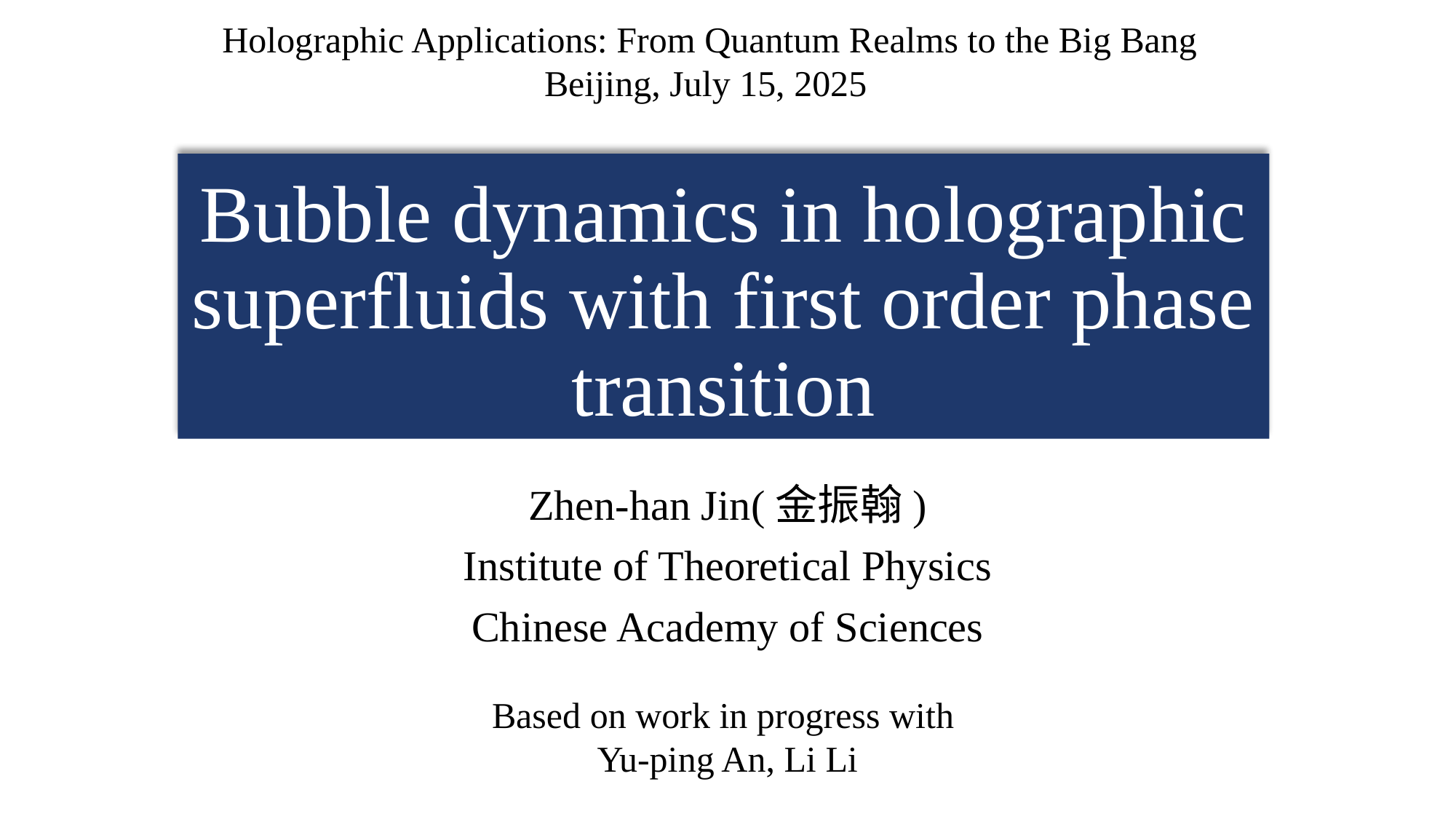

Holographic Applications: From Quantum Realms to the Big Bang
Beijing, July 15, 2025

# Bubble dynamics in holographic superfluids with first order phase transition
Zhen-han Jin(金振翰)
Institute of Theoretical Physics
Chinese Academy of Sciences

Based on work in progress with
Yu-ping An, Li Li
B1